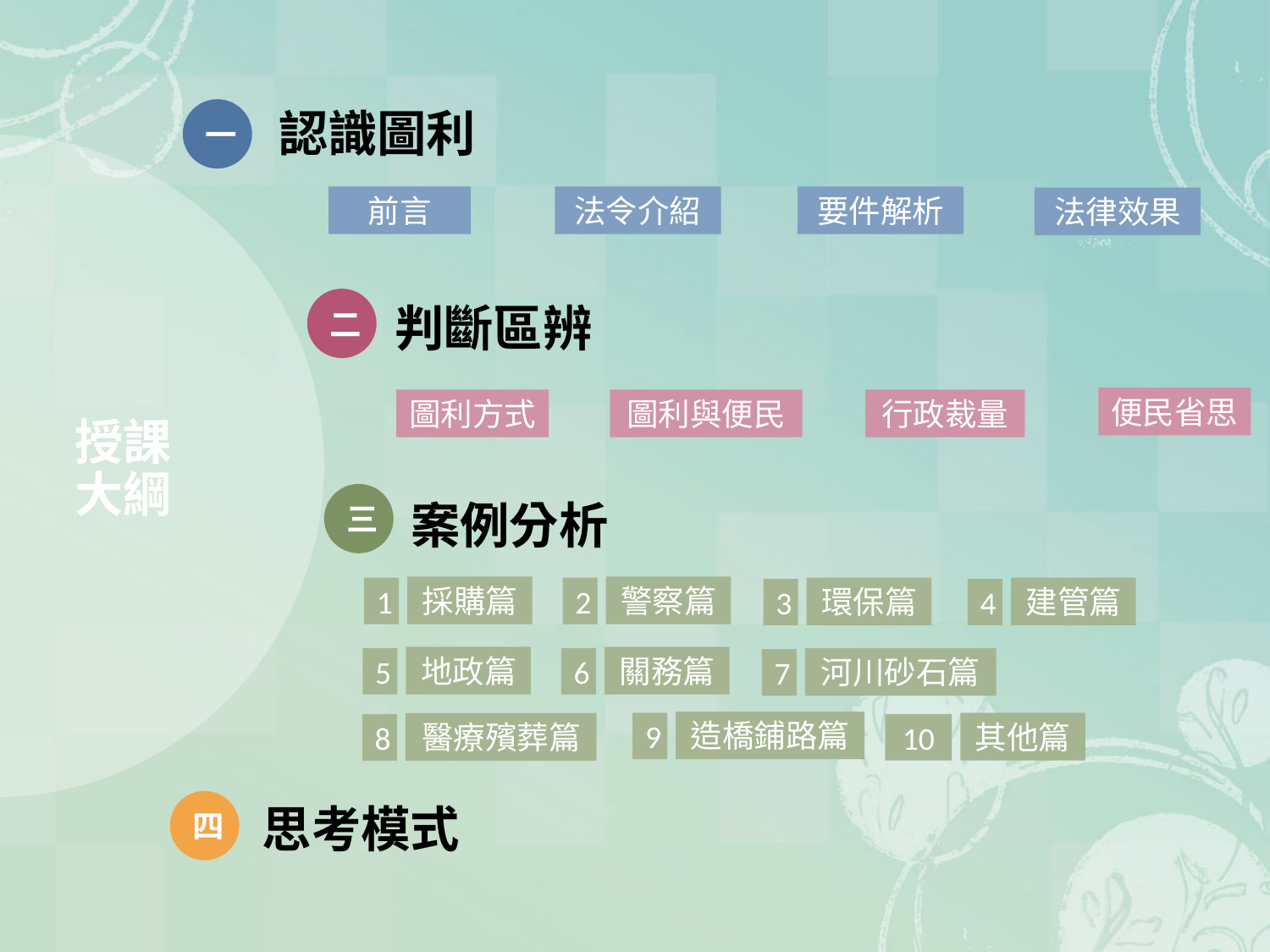

認識圖利
一

前言
法令介紹
要件解析
法律效果

二
判斷區辨

便民省思
圖利方式
圖利與便民
行政裁量

# 授課大綱

三
案例分析

採購篇
1
警察篇
2
環保篇
3
建管篇
4

地政篇
5
關務篇
6
河川砂石篇
7

造橋鋪路篇
9
其他篇
10
醫療殯葬篇
8

四
思考模式